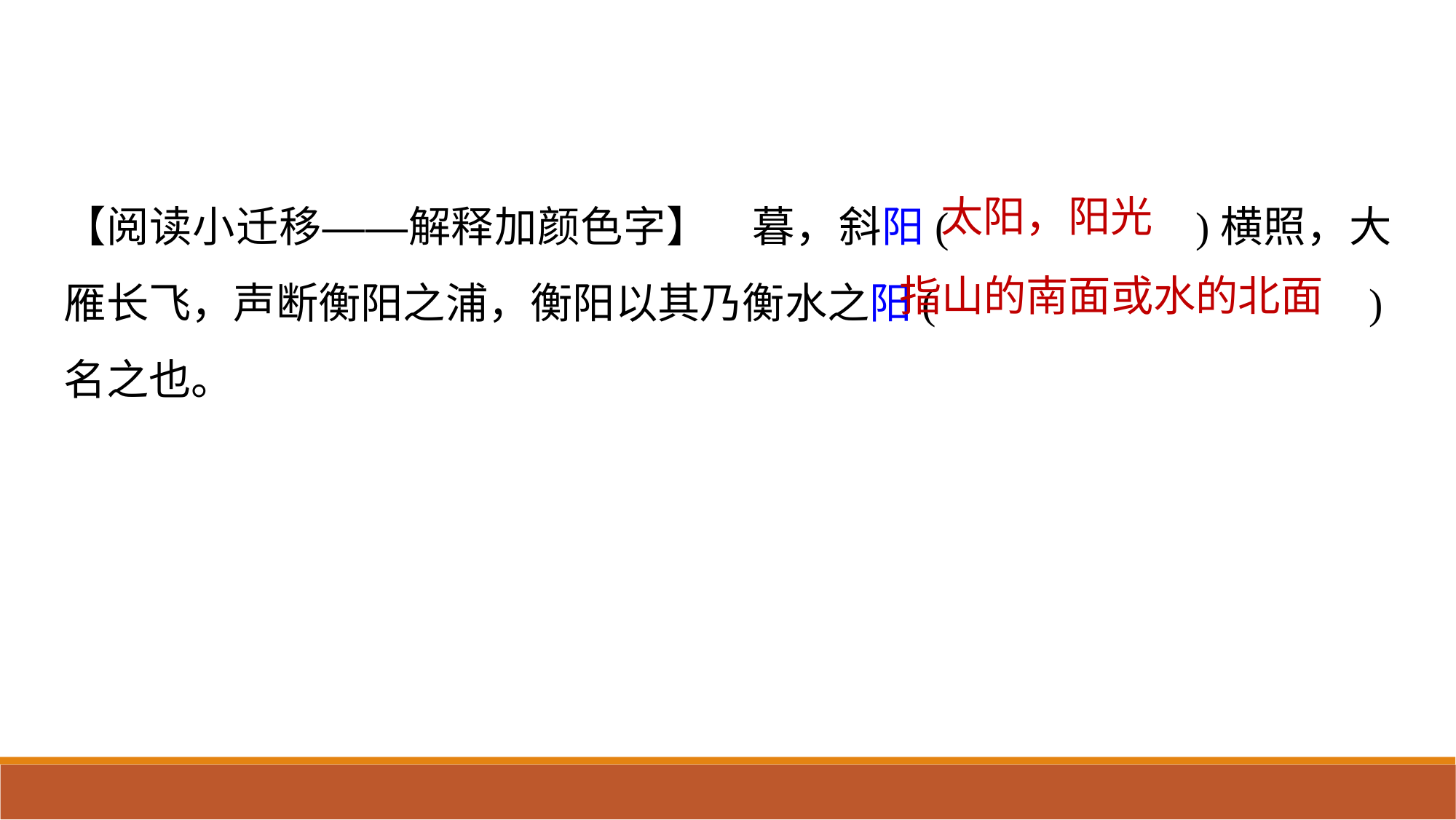

【阅读小迁移——解释加颜色字】　暮，斜阳(                      )横照，大雁长飞，声断衡阳之浦，衡阳以其乃衡水之阳(                                         )名之也。
太阳，阳光
指山的南面或水的北面